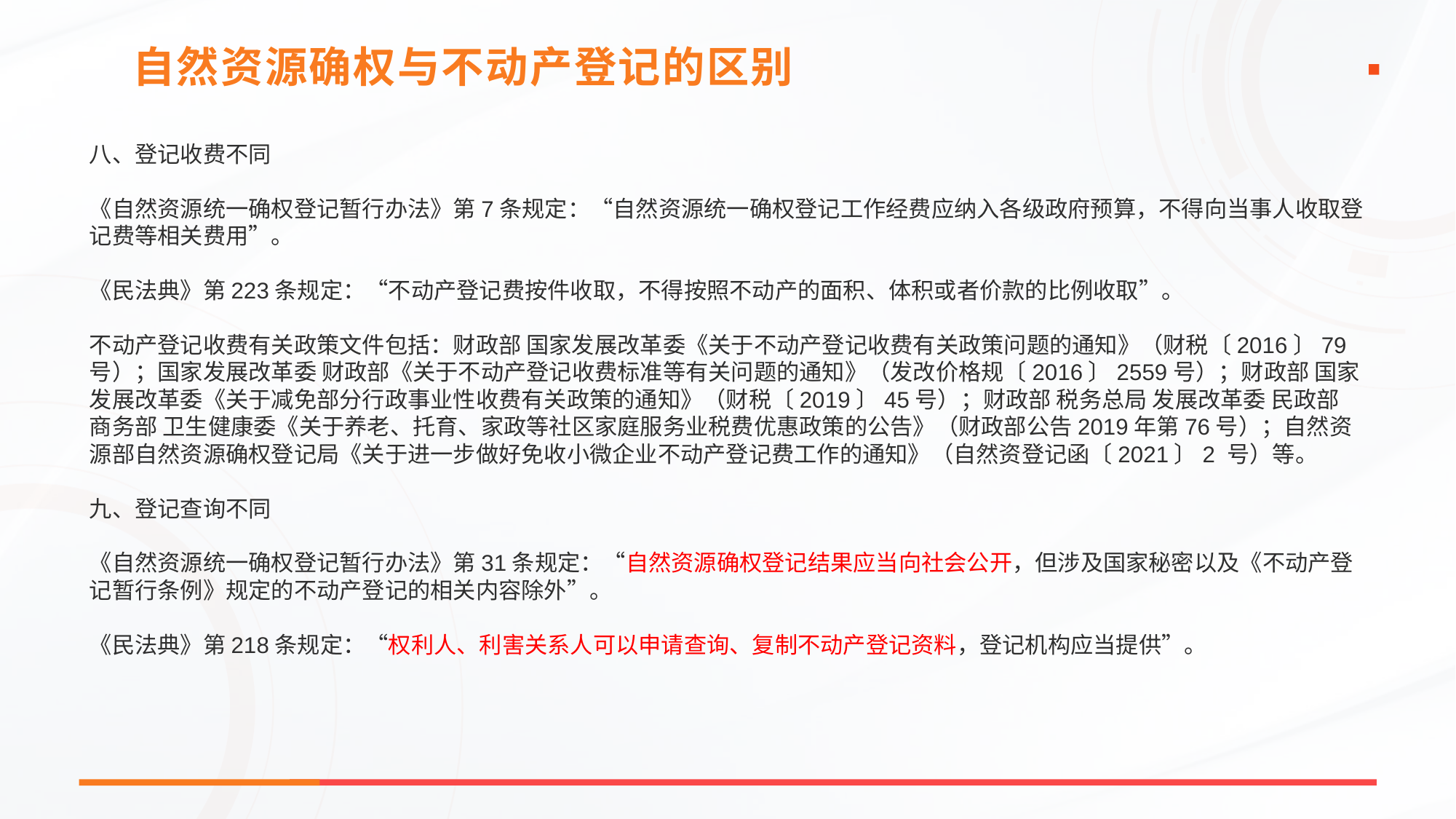

自然资源确权与不动产登记的区别
八、登记收费不同

《自然资源统一确权登记暂行办法》第7条规定：“自然资源统一确权登记工作经费应纳入各级政府预算，不得向当事人收取登记费等相关费用”。

《民法典》第223条规定：“不动产登记费按件收取，不得按照不动产的面积、体积或者价款的比例收取”。

不动产登记收费有关政策文件包括：财政部 国家发展改革委《关于不动产登记收费有关政策问题的通知》（财税〔2016〕79号）；国家发展改革委 财政部《关于不动产登记收费标准等有关问题的通知》（发改价格规〔2016〕2559号）；财政部 国家发展改革委《关于减免部分行政事业性收费有关政策的通知》（财税〔2019〕45号）；财政部 税务总局 发展改革委 民政部 商务部 卫生健康委《关于养老、托育、家政等社区家庭服务业税费优惠政策的公告》（财政部公告2019年第76号）；自然资源部自然资源确权登记局《关于进一步做好免收小微企业不动产登记费工作的通知》（自然资登记函〔2021〕2 号）等。

九、登记查询不同

《自然资源统一确权登记暂行办法》第31条规定：“自然资源确权登记结果应当向社会公开，但涉及国家秘密以及《不动产登记暂行条例》规定的不动产登记的相关内容除外”。

《民法典》第218条规定：“权利人、利害关系人可以申请查询、复制不动产登记资料，登记机构应当提供”。